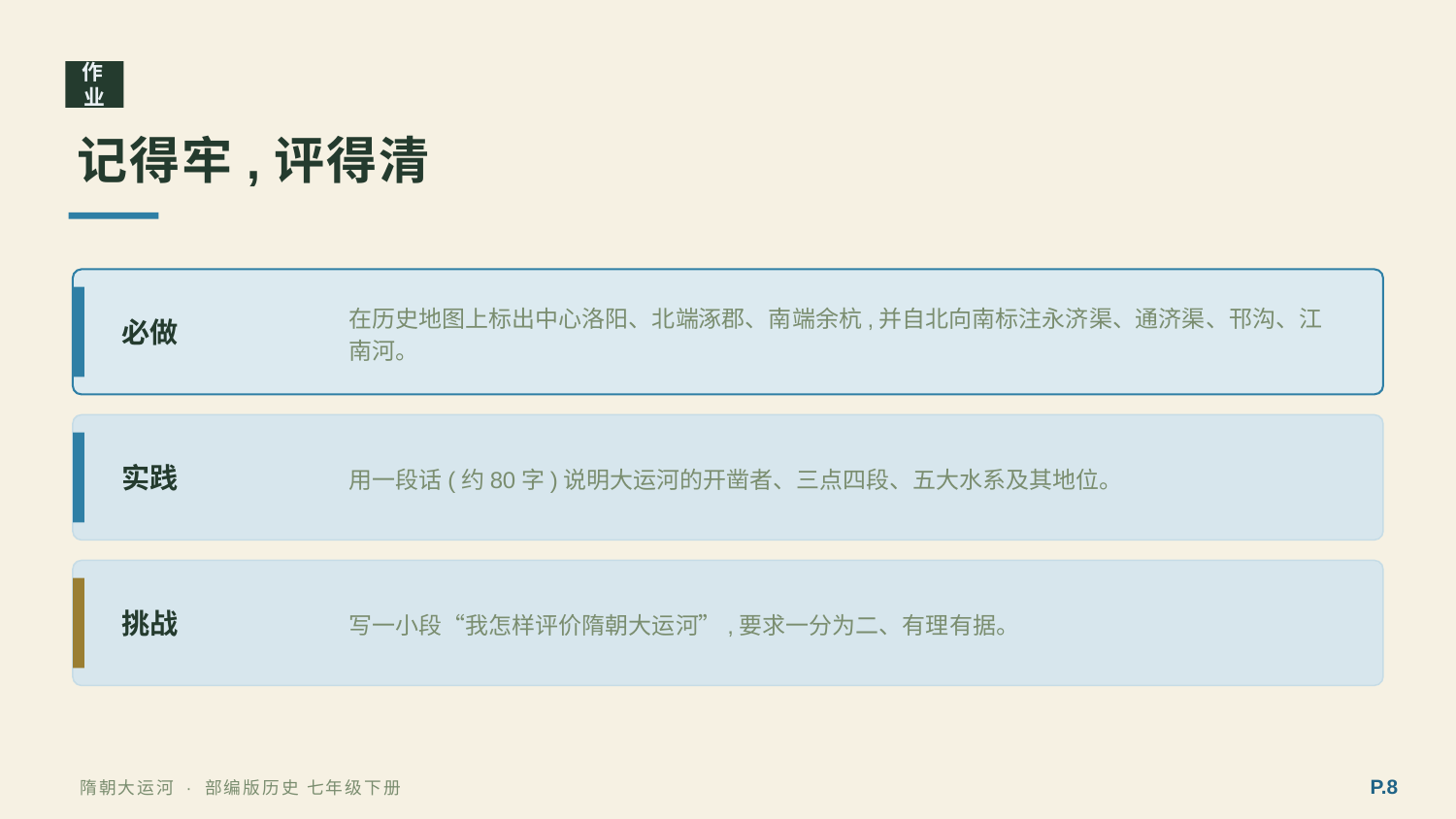

作业

记得牢,评得清

在历史地图上标出中心洛阳、北端涿郡、南端余杭,并自北向南标注永济渠、通济渠、邗沟、江南河。
必做

用一段话(约80字)说明大运河的开凿者、三点四段、五大水系及其地位。
实践

写一小段“我怎样评价隋朝大运河”,要求一分为二、有理有据。
挑战

P.8
隋朝大运河 · 部编版历史 七年级下册